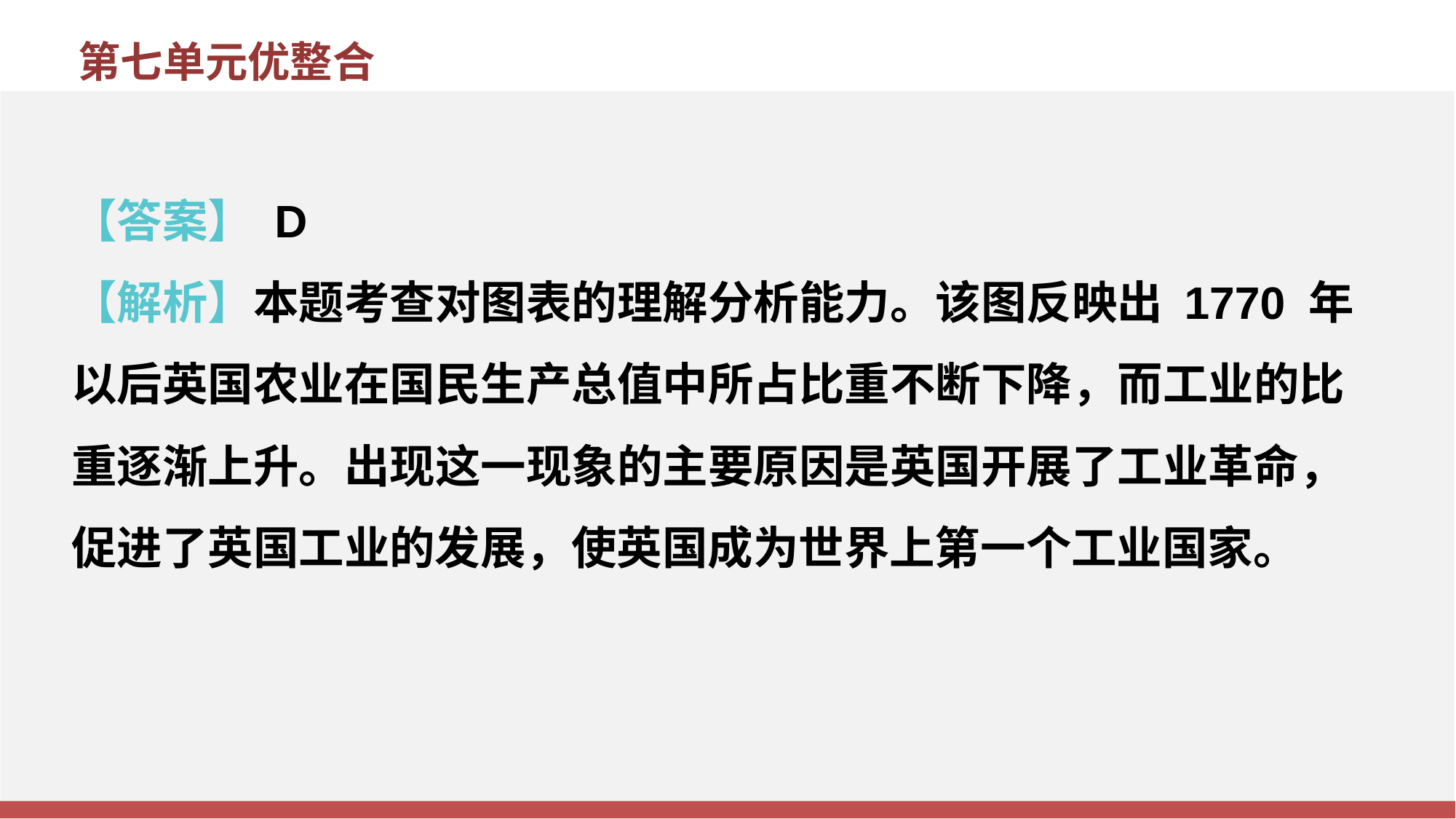

第七单元优整合

【答案】 D
【解析】本题考查对图表的理解分析能力。该图反映出 1770 年以后英国农业在国民生产总值中所占比重不断下降，而工业的比重逐渐上升。出现这一现象的主要原因是英国开展了工业革命，促进了英国工业的发展，使英国成为世界上第一个工业国家。